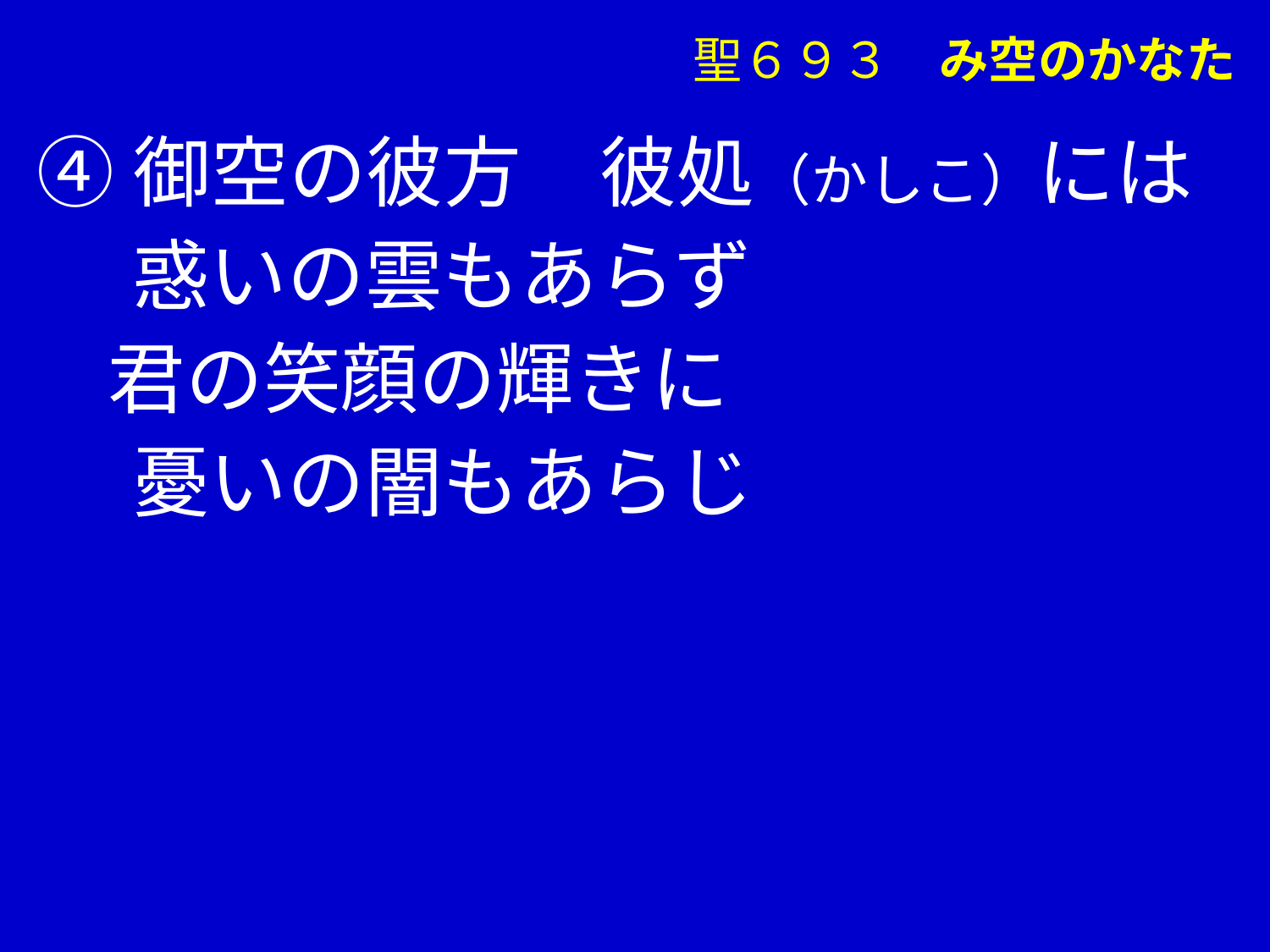

聖６９３　み空のかなた
④御空の彼方　彼処（かしこ）には
　 惑いの雲もあらず
   君の笑顔の輝きに
　 憂いの闇もあらじ